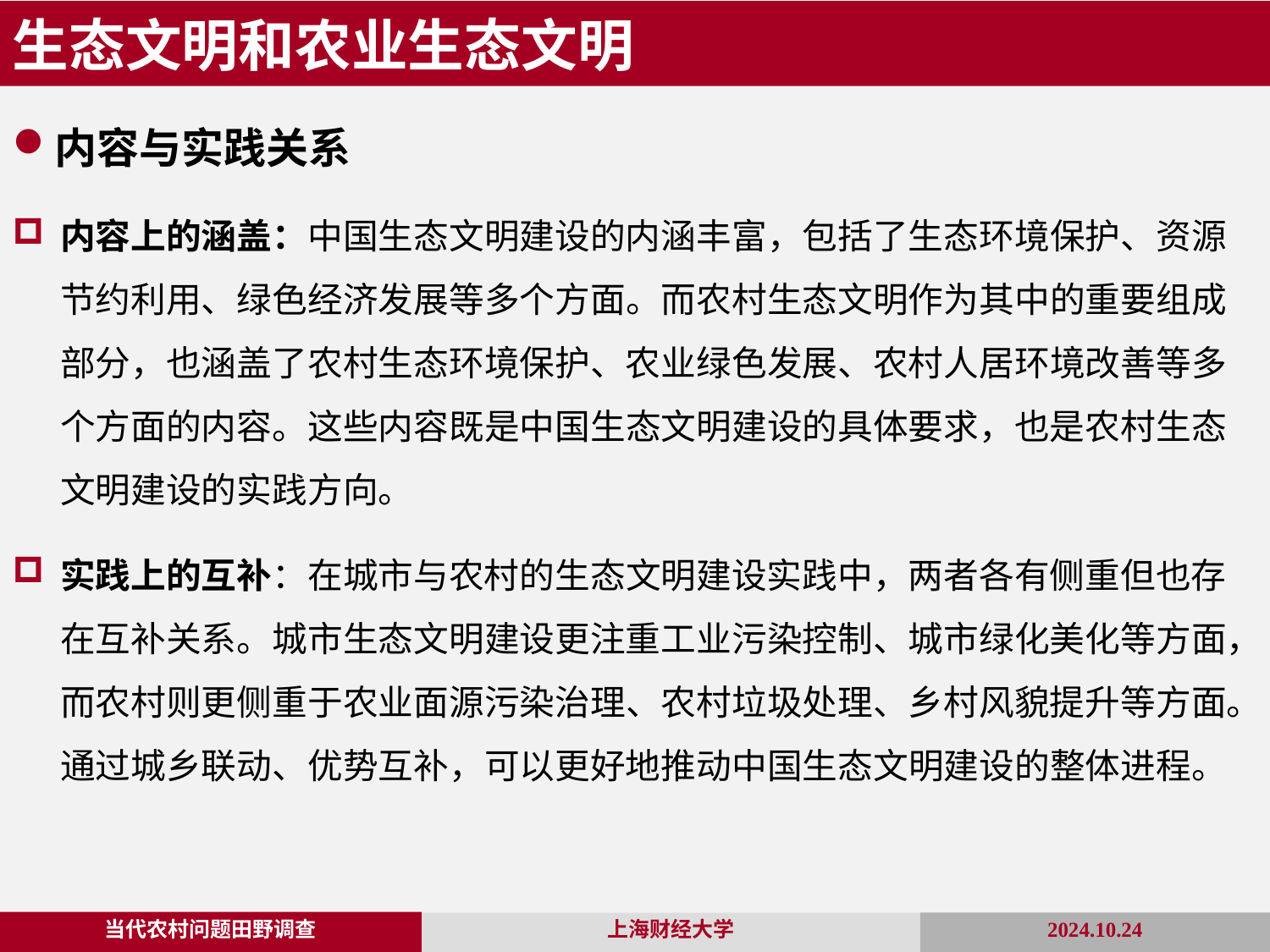

生态文明和农业生态文明
内容与实践关系
内容上的涵盖：中国生态文明建设的内涵丰富，包括了生态环境保护、资源节约利用、绿色经济发展等多个方面。而农村生态文明作为其中的重要组成部分，也涵盖了农村生态环境保护、农业绿色发展、农村人居环境改善等多个方面的内容。这些内容既是中国生态文明建设的具体要求，也是农村生态文明建设的实践方向。
实践上的互补：在城市与农村的生态文明建设实践中，两者各有侧重但也存在互补关系。城市生态文明建设更注重工业污染控制、城市绿化美化等方面，而农村则更侧重于农业面源污染治理、农村垃圾处理、乡村风貌提升等方面。通过城乡联动、优势互补，可以更好地推动中国生态文明建设的整体进程。

当代农村问题田野调查
2024.10.24
上海财经大学